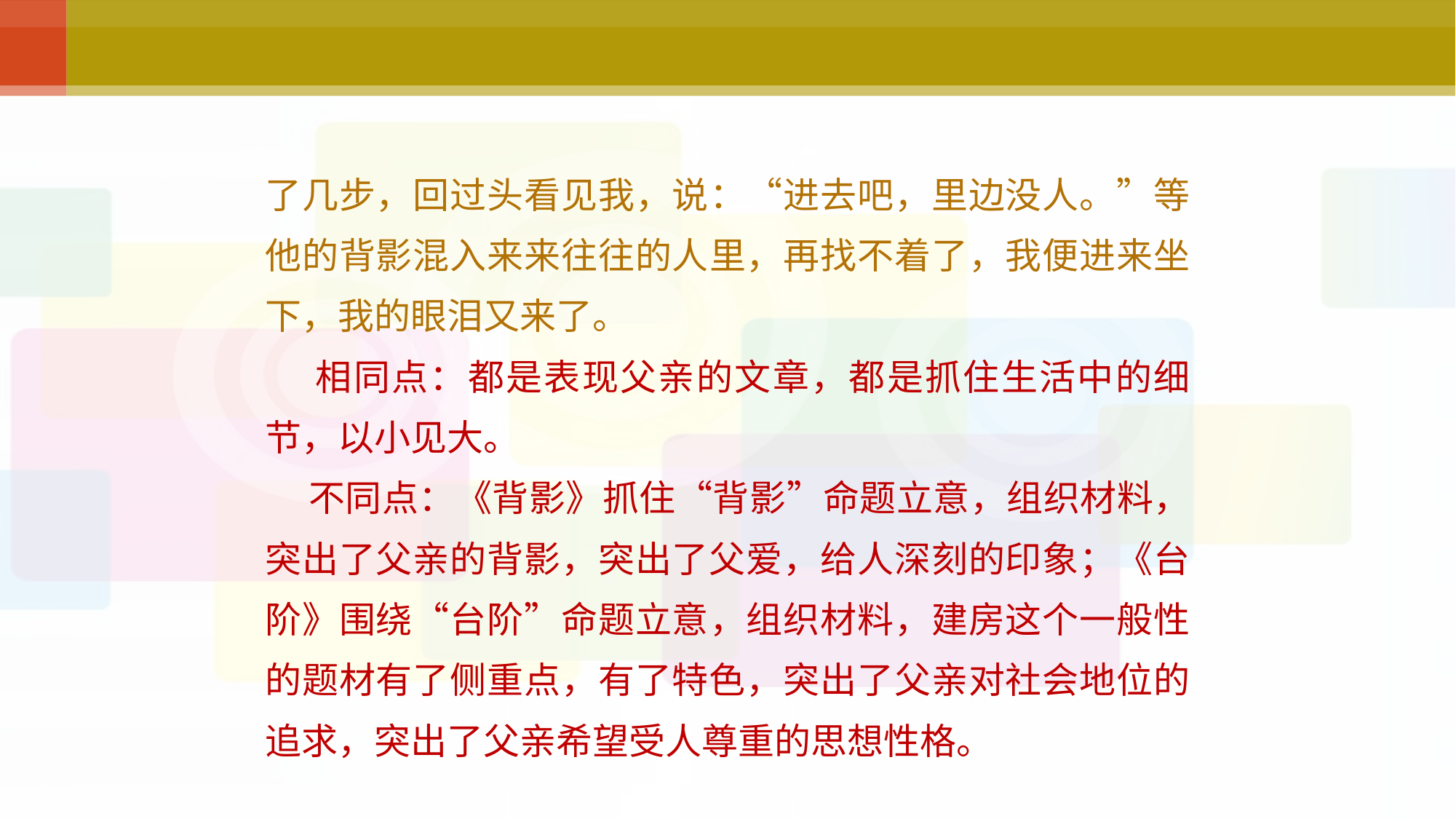

了几步，回过头看见我，说：“进去吧，里边没人。”等他的背影混入来来往往的人里，再找不着了，我便进来坐下，我的眼泪又来了。
    相同点：都是表现父亲的文章，都是抓住生活中的细节，以小见大。
    不同点：《背影》抓住“背影”命题立意，组织材料，突出了父亲的背影，突出了父爱，给人深刻的印象；《台阶》围绕“台阶”命题立意，组织材料，建房这个一般性的题材有了侧重点，有了特色，突出了父亲对社会地位的追求，突出了父亲希望受人尊重的思想性格。